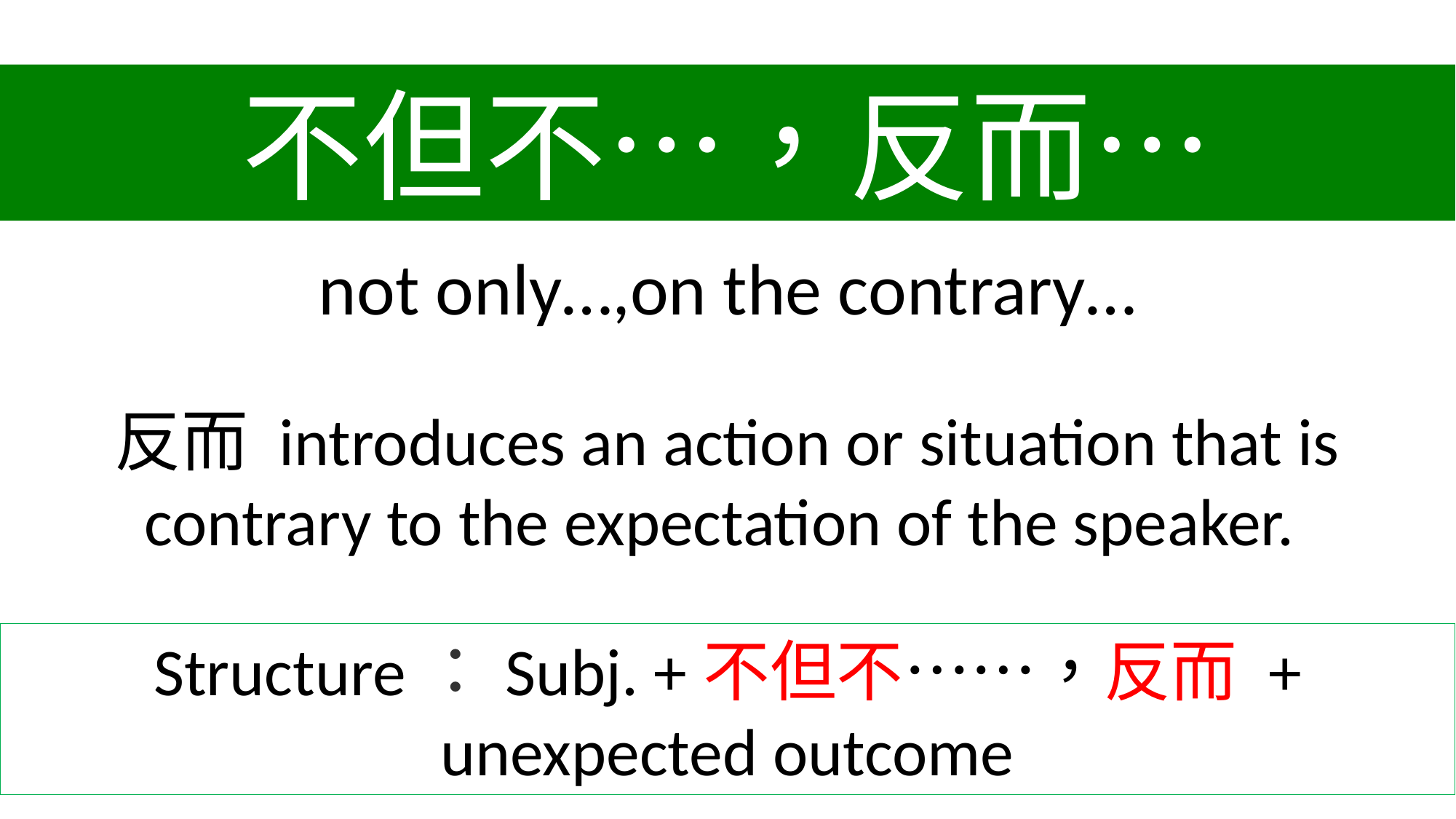

不但不…，反而…
not only…,on the contrary…
反而 introduces an action or situation that is contrary to the expectation of the speaker.
Structure：Subj. +不但不⋯⋯，反而 + unexpected outcome